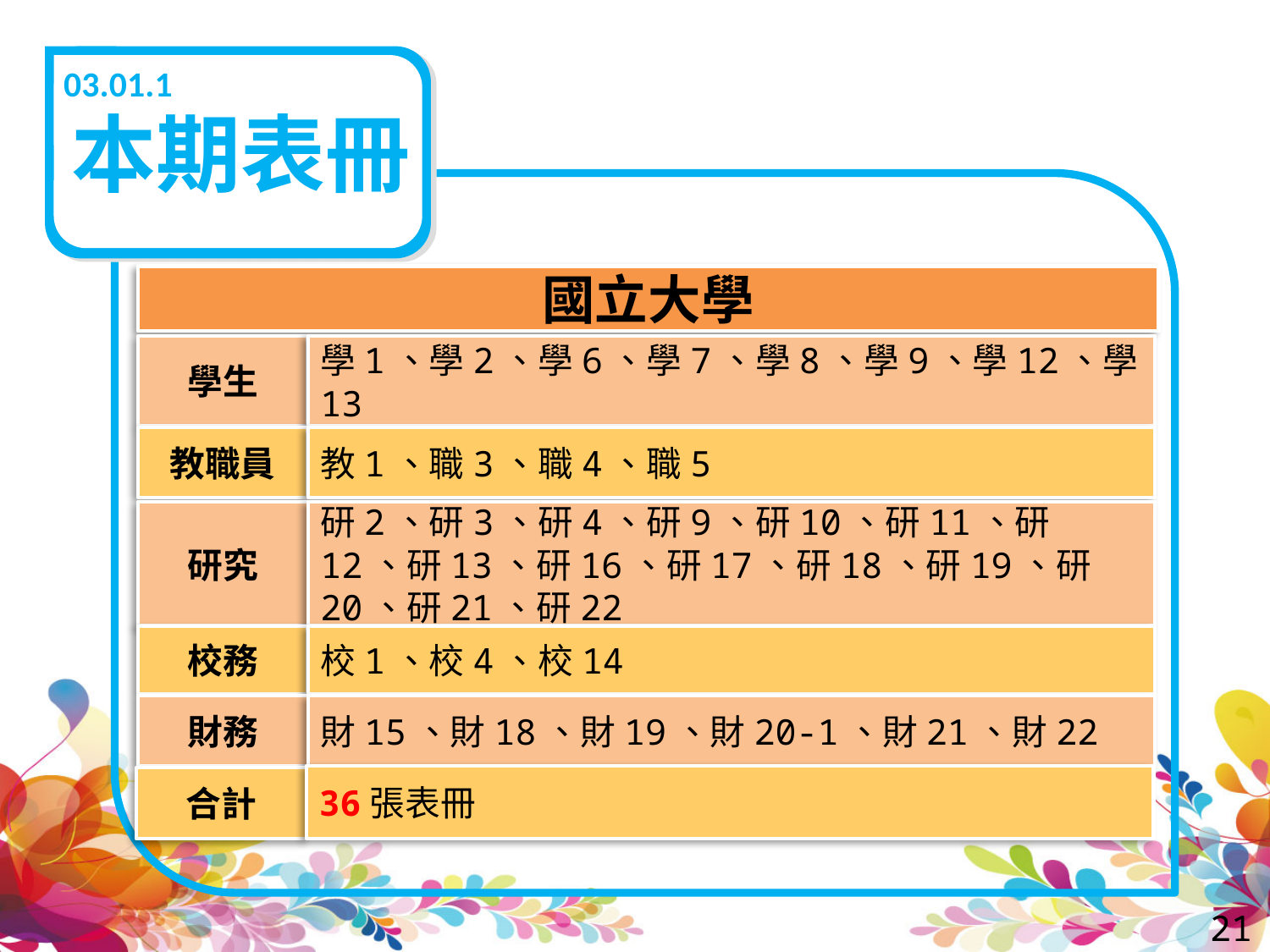

03.01.1

本期表冊

國立大學
學生
學1、學2、學6、學7、學8、學9、學12、學13
教職員
教1、職3、職4、職5
研2、研3、研4、研9、研10、研11、研12、研13、研16、研17、研18、研19、研20、研21、研22
研究
校務
校1、校4、校14
財務
財15、財18、財19、財20-1、財21、財22
36張表冊
合計

21